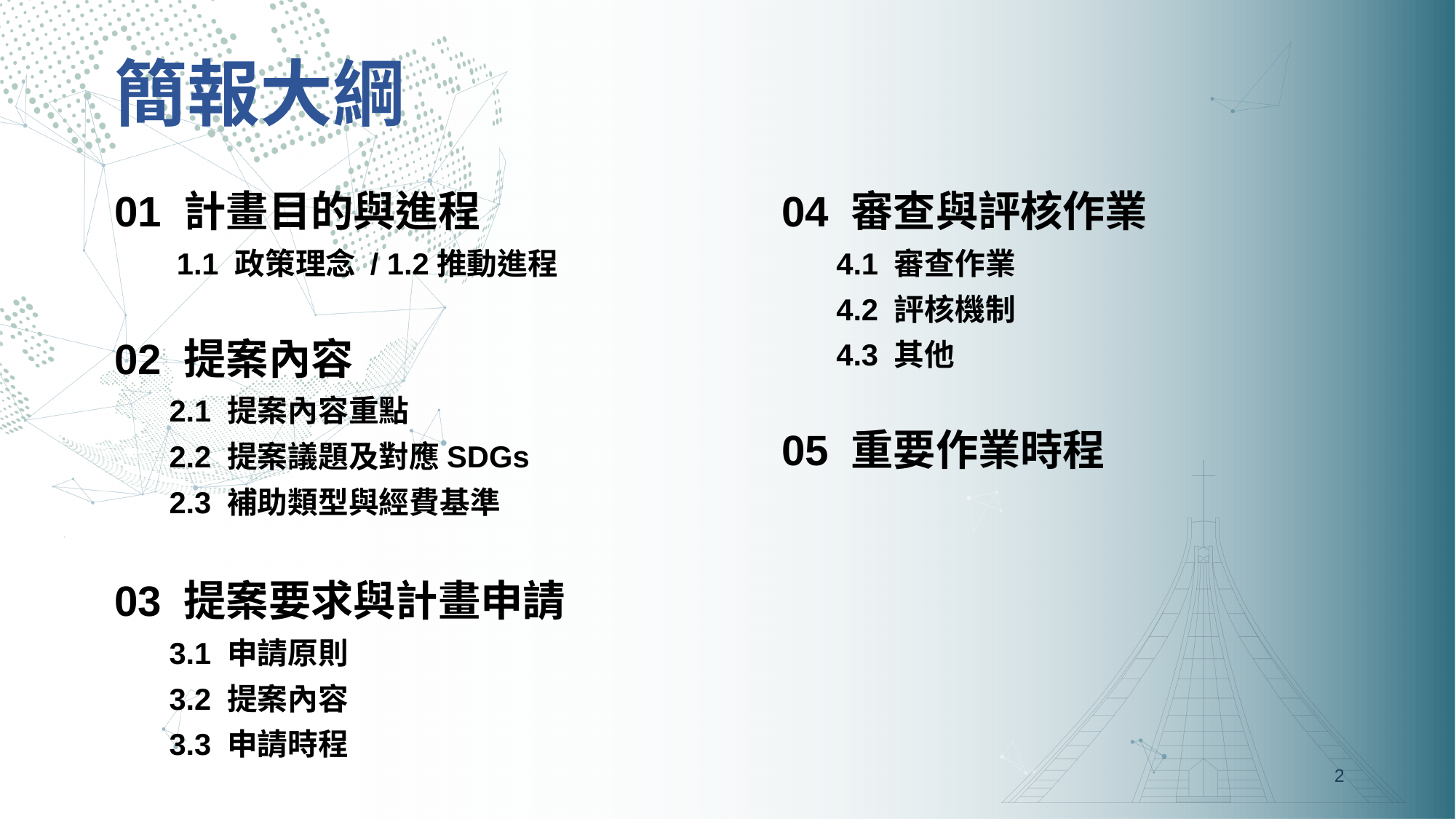

簡報大綱
01 計畫目的與進程
 1.1 政策理念 / 1.2推動進程

02 提案內容
2.1 提案內容重點
2.2 提案議題及對應SDGs
2.3 補助類型與經費基準

03 提案要求與計畫申請
3.1 申請原則
3.2 提案內容
3.3 申請時程
04 審查與評核作業
4.1 審查作業
4.2 評核機制
4.3 其他

05 重要作業時程
2